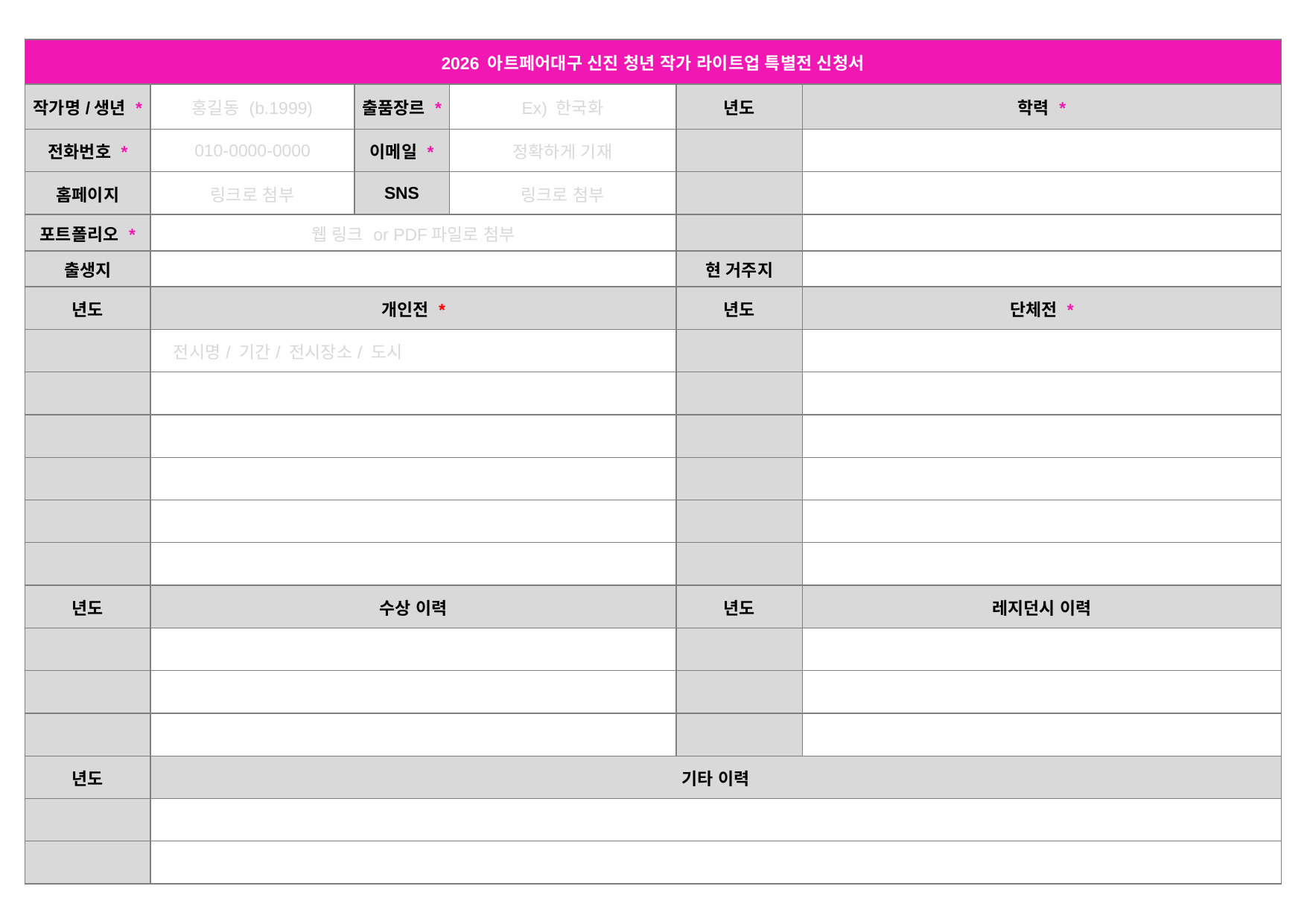

| 2026 아트페어대구 신진 청년 작가 라이트업 특별전 신청서 |  |  |  |  |  |
| --- | --- | --- | --- | --- | --- |
| 작가명/생년 \* | 홍길동 (b.1999) | 출품장르 \* | Ex) 한국화 | 년도 | 학력 \* |
| 전화번호 \* | 010-0000-0000 | 이메일 \* | 정확하게 기재 |  |  |
| 홈페이지 | 링크로 첨부 | SNS | 링크로 첨부 |  |  |
| 포트폴리오 \* | 웹 링크 or PDF파일로 첨부 |  |  |  |  |
| 출생지 |  |  |  | 현 거주지 |  |
| 년도 | 개인전 \* |  |  | 년도 | 단체전 \* |
|  | 전시명/ 기간/ 전시장소/ 도시 |  |  |  |  |
|  |  |  |  |  |  |
|  |  |  |  |  |  |
|  |  |  |  |  |  |
|  |  |  |  |  |  |
|  |  |  |  |  |  |
| 년도 | 수상 이력 |  |  | 년도 | 레지던시 이력 |
|  |  |  |  |  |  |
|  |  |  |  |  |  |
|  |  |  |  |  |  |
| 년도 | 기타 이력 |  |  |  |  |
|  |  |  |  |  |  |
|  |  |  |  |  |  |